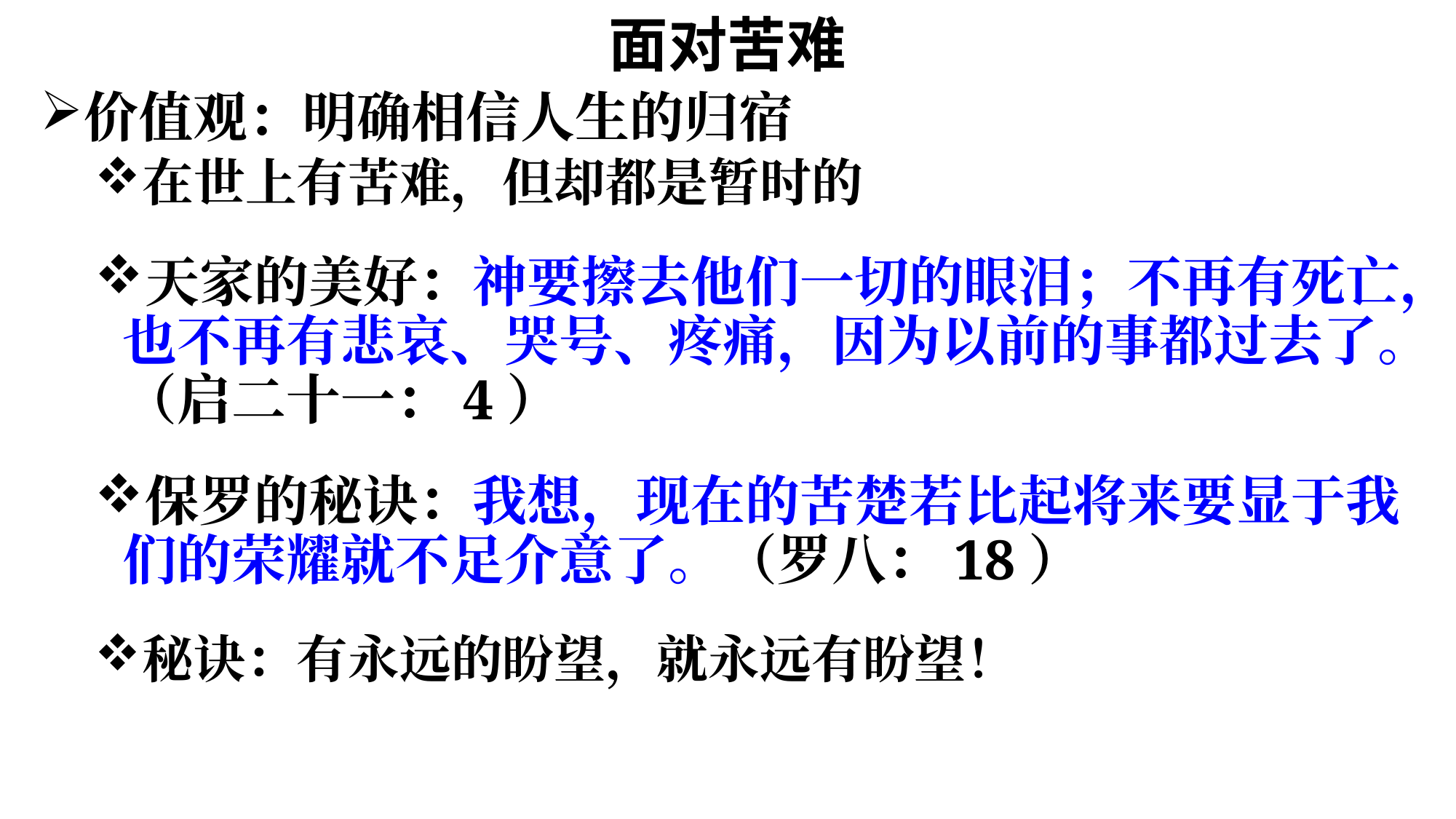

# 面对苦难
价值观：明确相信人生的归宿
在世上有苦难，但却都是暂时的

天家的美好：神要擦去他们一切的眼泪；不再有死亡，也不再有悲哀、哭号、疼痛，因为以前的事都过去了。（启二十一：4）

保罗的秘诀：我想，现在的苦楚若比起将来要显于我们的荣耀就不足介意了。（罗八：18）

秘诀：有永远的盼望，就永远有盼望！